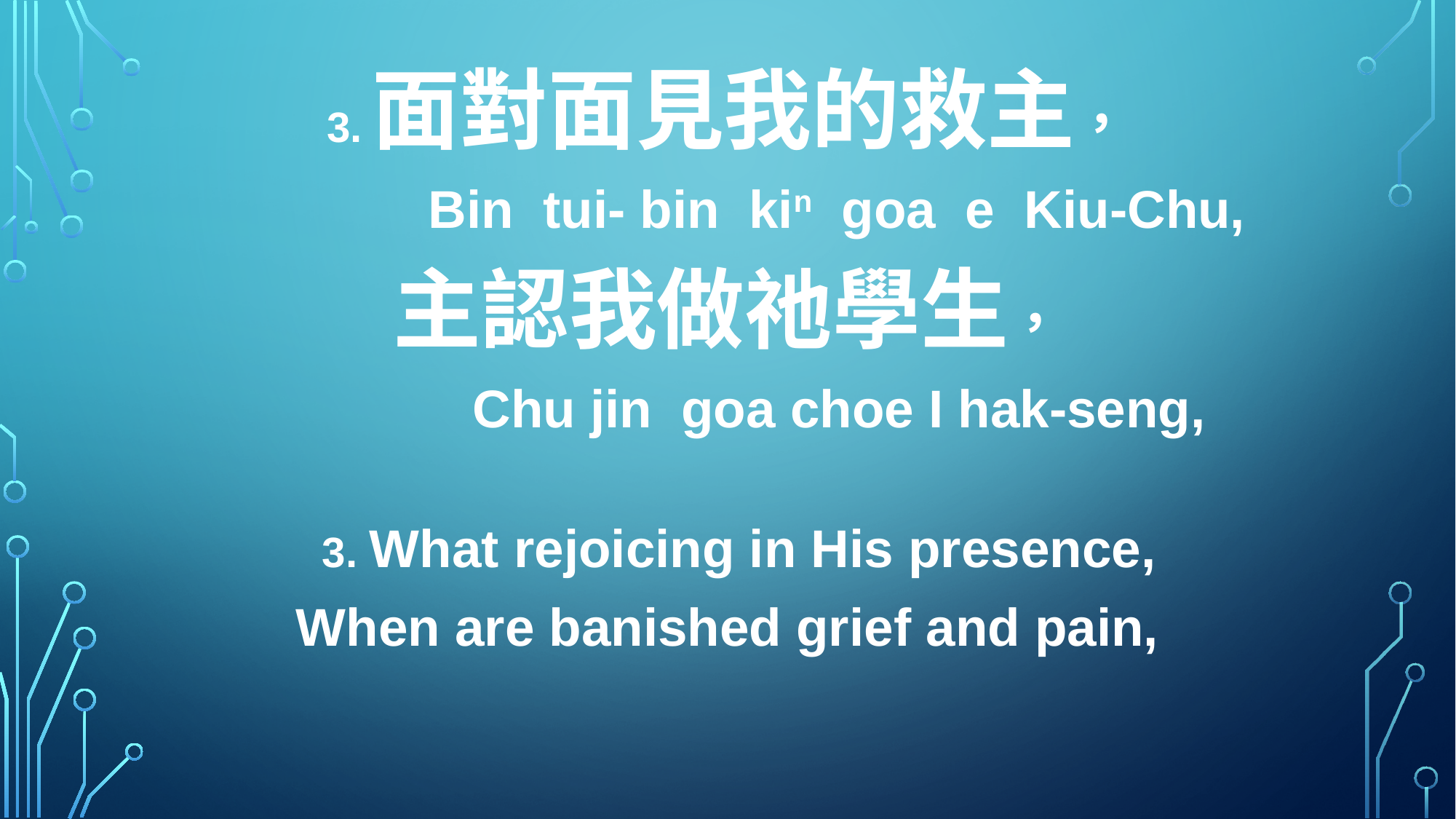

3.面對面見我的救主，
                   Bin  tui- bin  kin  goa  e  Kiu-Chu,
主認我做祂學生，
                      Chu jin  goa choe I hak-seng,

  3. What rejoicing in His presence,
When are banished grief and pain,